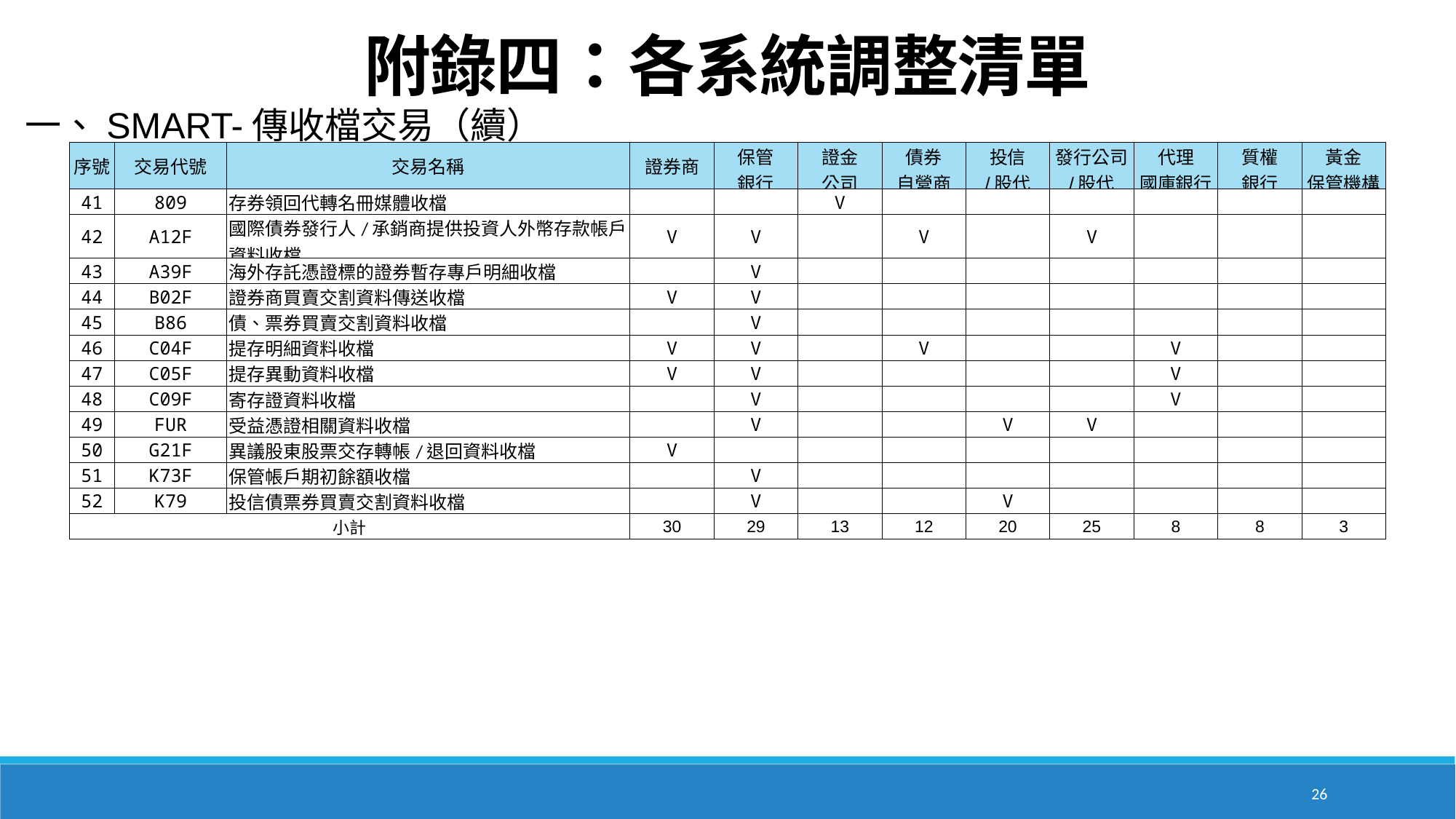

附錄四：各系統調整清單
一、SMART-傳收檔交易（續）
| 序號 | 交易代號 | 交易名稱 | 證券商 | 保管 銀行 | 證金 公司 | 債券 自營商 | 投信 /股代 | 發行公司 /股代 | 代理 國庫銀行 | 質權 銀行 | 黃金 保管機構 |
| --- | --- | --- | --- | --- | --- | --- | --- | --- | --- | --- | --- |
| 41 | 809 | 存券領回代轉名冊媒體收檔 |  |  | V |  |  |  |  |  |  |
| 42 | A12F | 國際債券發行人/承銷商提供投資人外幣存款帳戶資料收檔 | V | V |  | V |  | V |  |  |  |
| 43 | A39F | 海外存託憑證標的證券暫存專戶明細收檔 |  | V |  |  |  |  |  |  |  |
| 44 | B02F | 證券商買賣交割資料傳送收檔 | V | V |  |  |  |  |  |  |  |
| 45 | B86 | 債、票券買賣交割資料收檔 |  | V |  |  |  |  |  |  |  |
| 46 | C04F | 提存明細資料收檔 | V | V |  | V |  |  | V |  |  |
| 47 | C05F | 提存異動資料收檔 | V | V |  |  |  |  | V |  |  |
| 48 | C09F | 寄存證資料收檔 |  | V |  |  |  |  | V |  |  |
| 49 | FUR | 受益憑證相關資料收檔 |  | V |  |  | V | V |  |  |  |
| 50 | G21F | 異議股東股票交存轉帳/退回資料收檔 | V |  |  |  |  |  |  |  |  |
| 51 | K73F | 保管帳戶期初餘額收檔 |  | V |  |  |  |  |  |  |  |
| 52 | K79 | 投信債票券買賣交割資料收檔 |  | V |  |  | V |  |  |  |  |
| 小計 |  |  | 30 | 29 | 13 | 12 | 20 | 25 | 8 | 8 | 3 |
26